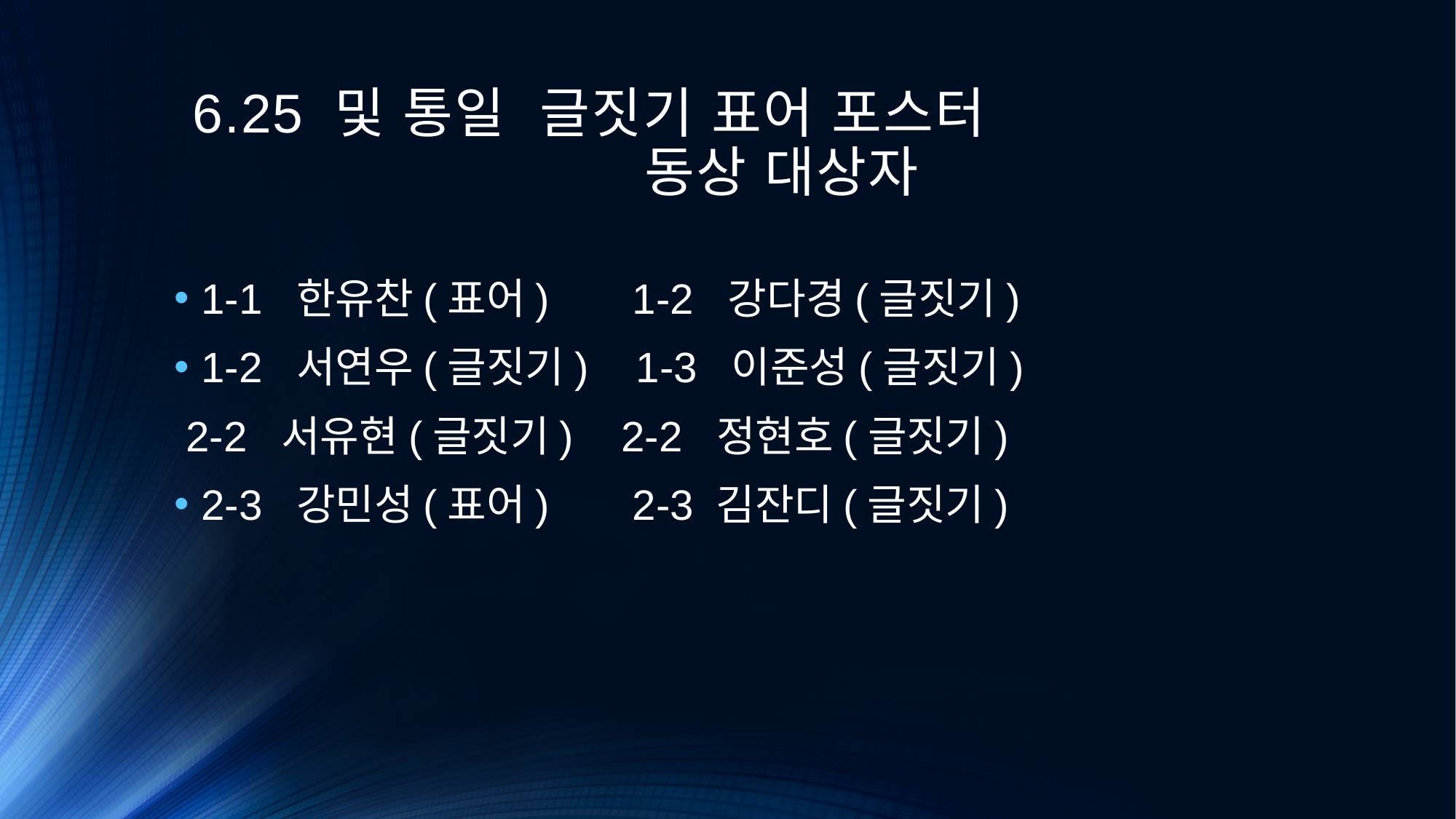

# 6.25 및 통일  글짓기 표어 포스터 동상 대상자
1-1  한유찬(표어)       1-2  강다경(글짓기)
1-2  서연우(글짓기)    1-3  이준성(글짓기)
 2-2  서유현(글짓기)    2-2  정현호(글짓기)
2-3  강민성(표어)       2-3 김잔디(글짓기)